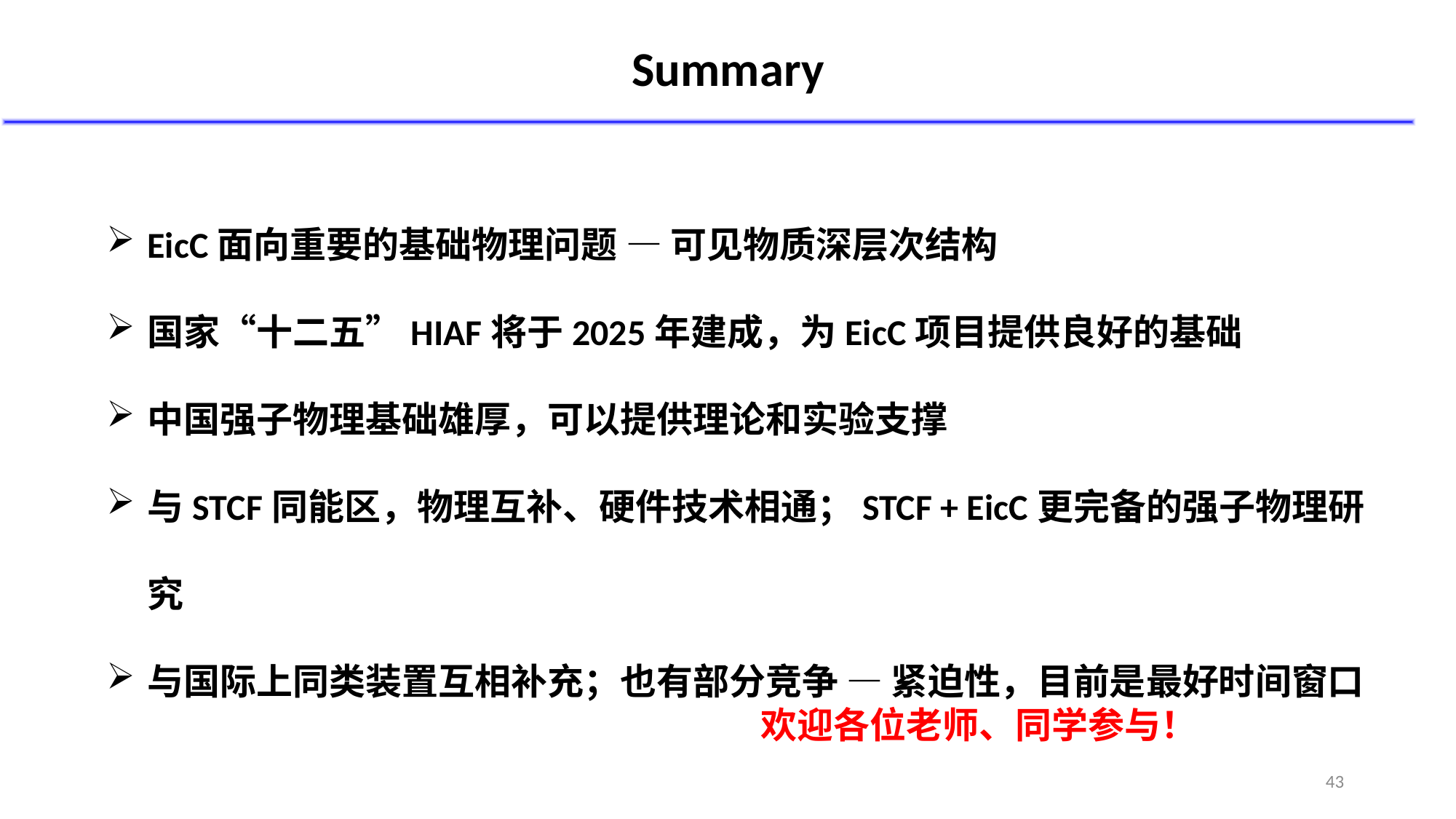

Summary

EicC面向重要的基础物理问题 — 可见物质深层次结构
国家“十二五”HIAF将于2025年建成，为EicC项目提供良好的基础
中国强子物理基础雄厚，可以提供理论和实验支撑
与STCF同能区，物理互补、硬件技术相通；STCF + EicC更完备的强子物理研究
与国际上同类装置互相补充；也有部分竞争 — 紧迫性，目前是最好时间窗口
欢迎各位老师、同学参与！
43